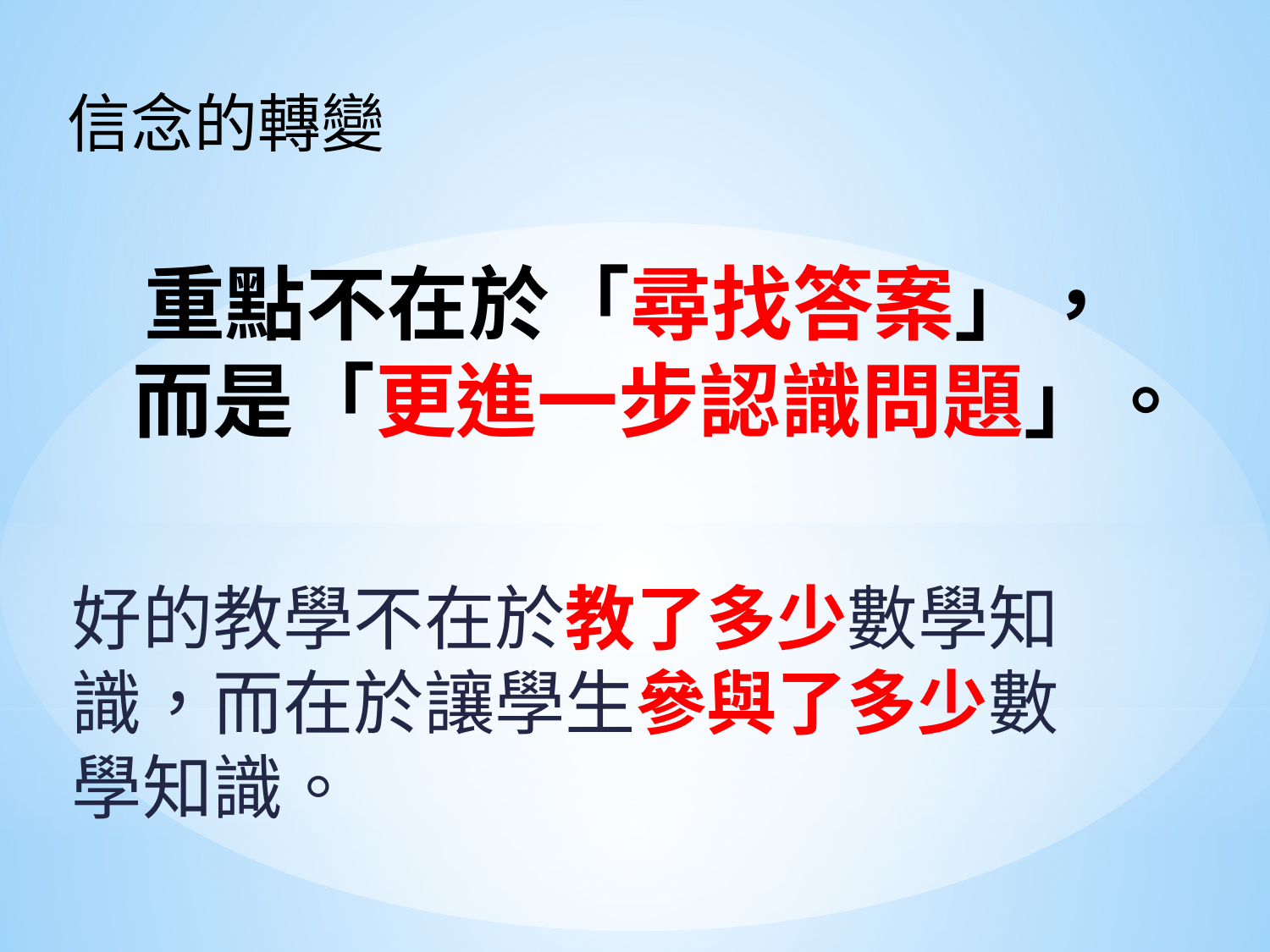

信念的轉變
# 重點不在於「尋找答案」， 而是「更進一步認識問題」。
好的教學不在於教了多少數學知識，而在於讓學生參與了多少數學知識。